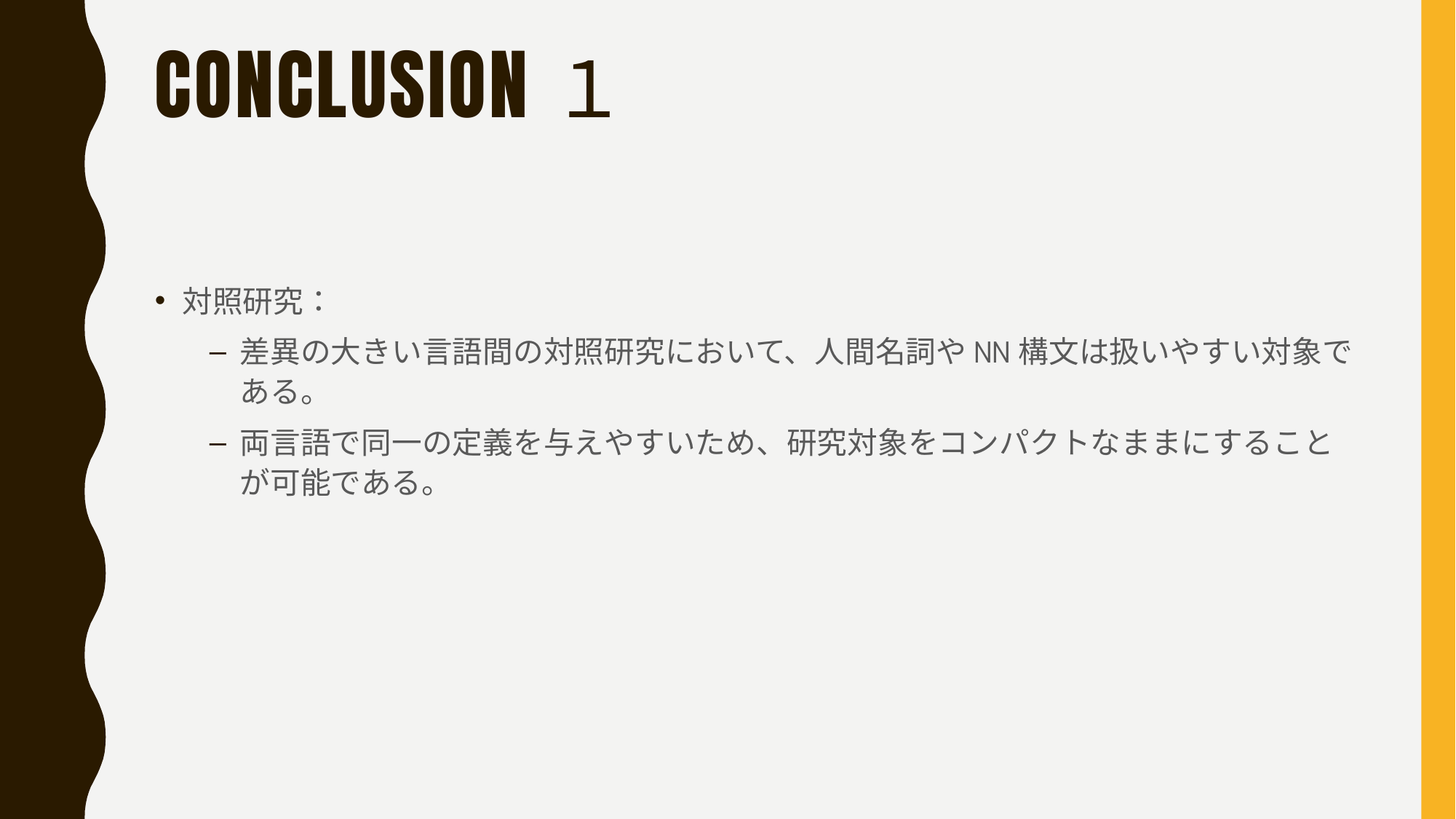

# Conclusion１
対照研究：
差異の大きい言語間の対照研究において、人間名詞やNN構文は扱いやすい対象である。
両言語で同一の定義を与えやすいため、研究対象をコンパクトなままにすることが可能である。